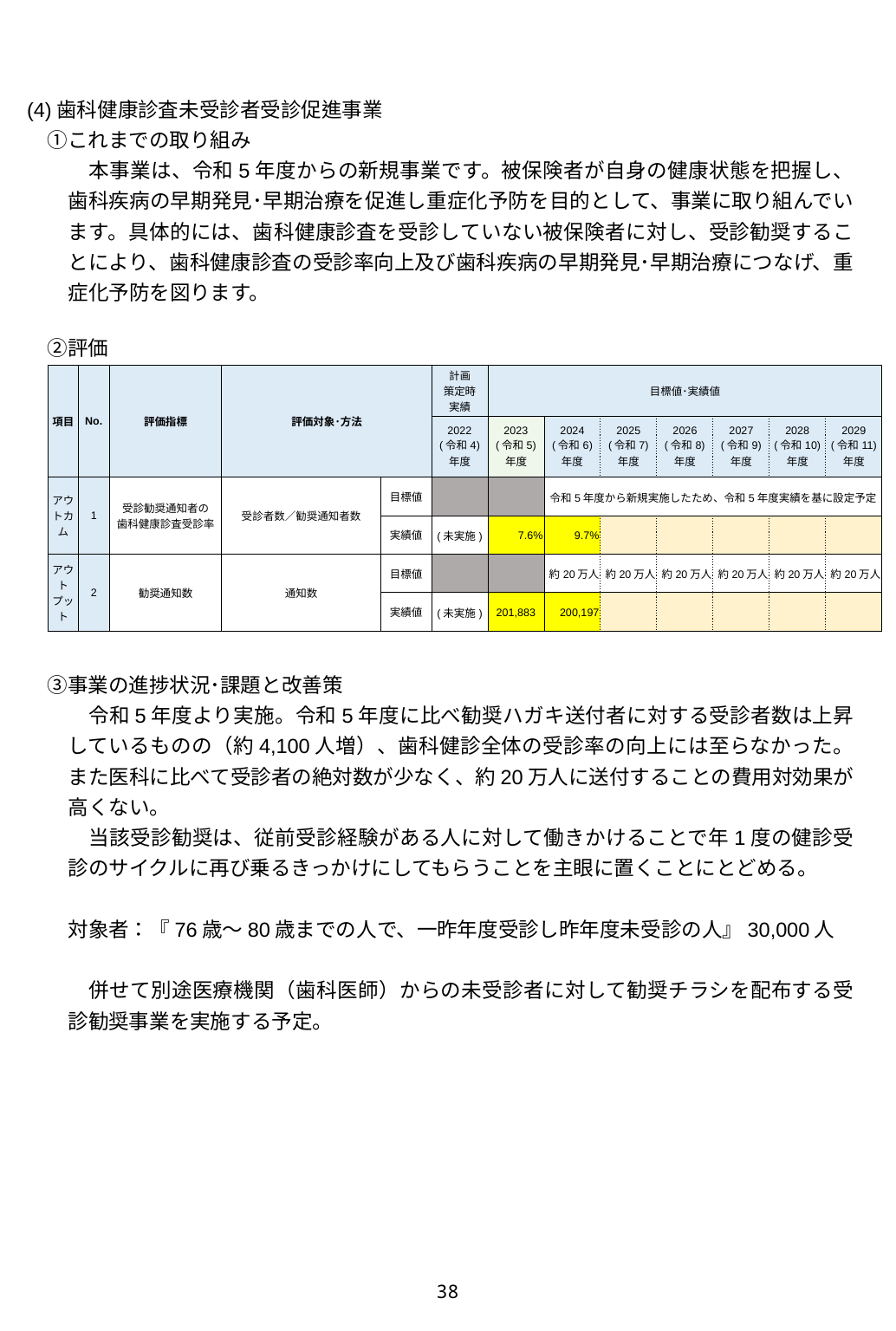

(4)歯科健康診査未受診者受診促進事業
　①これまでの取り組み
　本事業は、令和5年度からの新規事業です。被保険者が自身の健康状態を把握し、歯科疾病の早期発見･早期治療を促進し重症化予防を目的として、事業に取り組んでいます。具体的には、歯科健康診査を受診していない被保険者に対し、受診勧奨することにより、歯科健康診査の受診率向上及び歯科疾病の早期発見･早期治療につなげ、重症化予防を図ります。
　②評価
| 項目 | No. | 評価指標 | 評価対象･方法 |  | 計画 策定時 実績 | 目標値･実績値 |  |  |  |  |  |  |
| --- | --- | --- | --- | --- | --- | --- | --- | --- | --- | --- | --- | --- |
|  |  |  |  |  | 2022 (令和4) 年度 | 2023 (令和5) 年度 | 2024 (令和6) 年度 | 2025 (令和7) 年度 | 2026 (令和8) 年度 | 2027 (令和9) 年度 | 2028 (令和10) 年度 | 2029 (令和11) 年度 |
| アウトカム | 1 | 受診勧奨通知者の 歯科健康診査受診率 | 受診者数／勧奨通知者数 | 目標値 |  |  | 令和5年度から新規実施したため、令和5年度実績を基に設定予定 |  |  |  |  |  |
|  |  |  |  | 実績値 | (未実施) | 7.6% | 9.7% |  |  |  |  |  |
| アウトプット | 2 | 勧奨通知数 | 通知数 | 目標値 |  |  | 約20万人 | 約20万人 | 約20万人 | 約20万人 | 約20万人 | 約20万人 |
|  |  |  |  | 実績値 | (未実施) | 201,883 | 200,197 |  |  |  |  |  |

　③事業の進捗状況･課題と改善策
　令和5年度より実施。令和5年度に比べ勧奨ハガキ送付者に対する受診者数は上昇しているものの（約4,100人増）、歯科健診全体の受診率の向上には至らなかった。また医科に比べて受診者の絶対数が少なく、約20万人に送付することの費用対効果が高くない。
　当該受診勧奨は、従前受診経験がある人に対して働きかけることで年1度の健診受診のサイクルに再び乗るきっかけにしてもらうことを主眼に置くことにとどめる。

対象者：『76歳～80歳までの人で、一昨年度受診し昨年度未受診の人』30,000人

　併せて別途医療機関（歯科医師）からの未受診者に対して勧奨チラシを配布する受診勧奨事業を実施する予定。
38